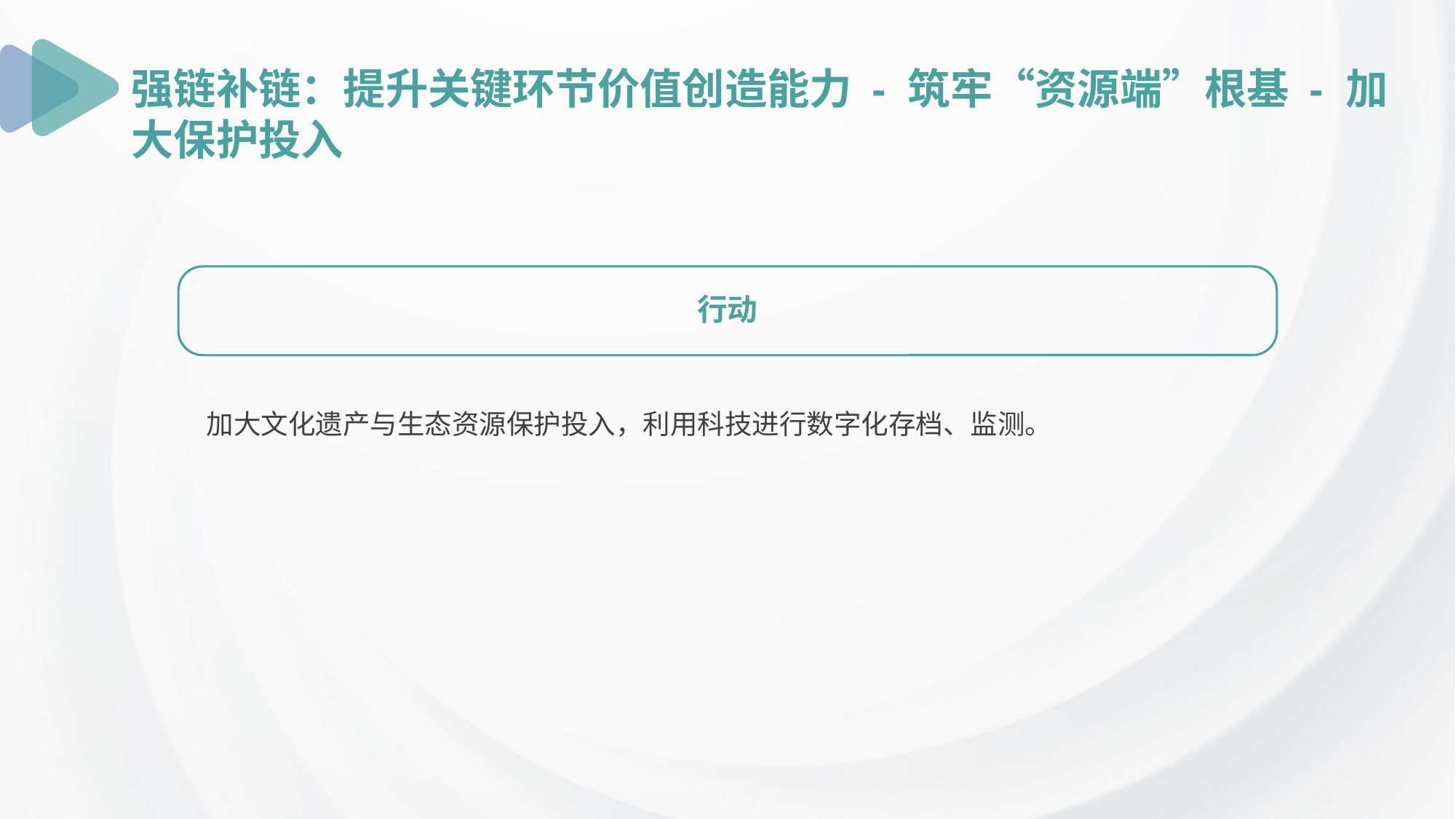

强链补链：提升关键环节价值创造能力 - 筑牢“资源端”根基 - 加大保护投入

行动
加大文化遗产与生态资源保护投入，利用科技进行数字化存档、监测。